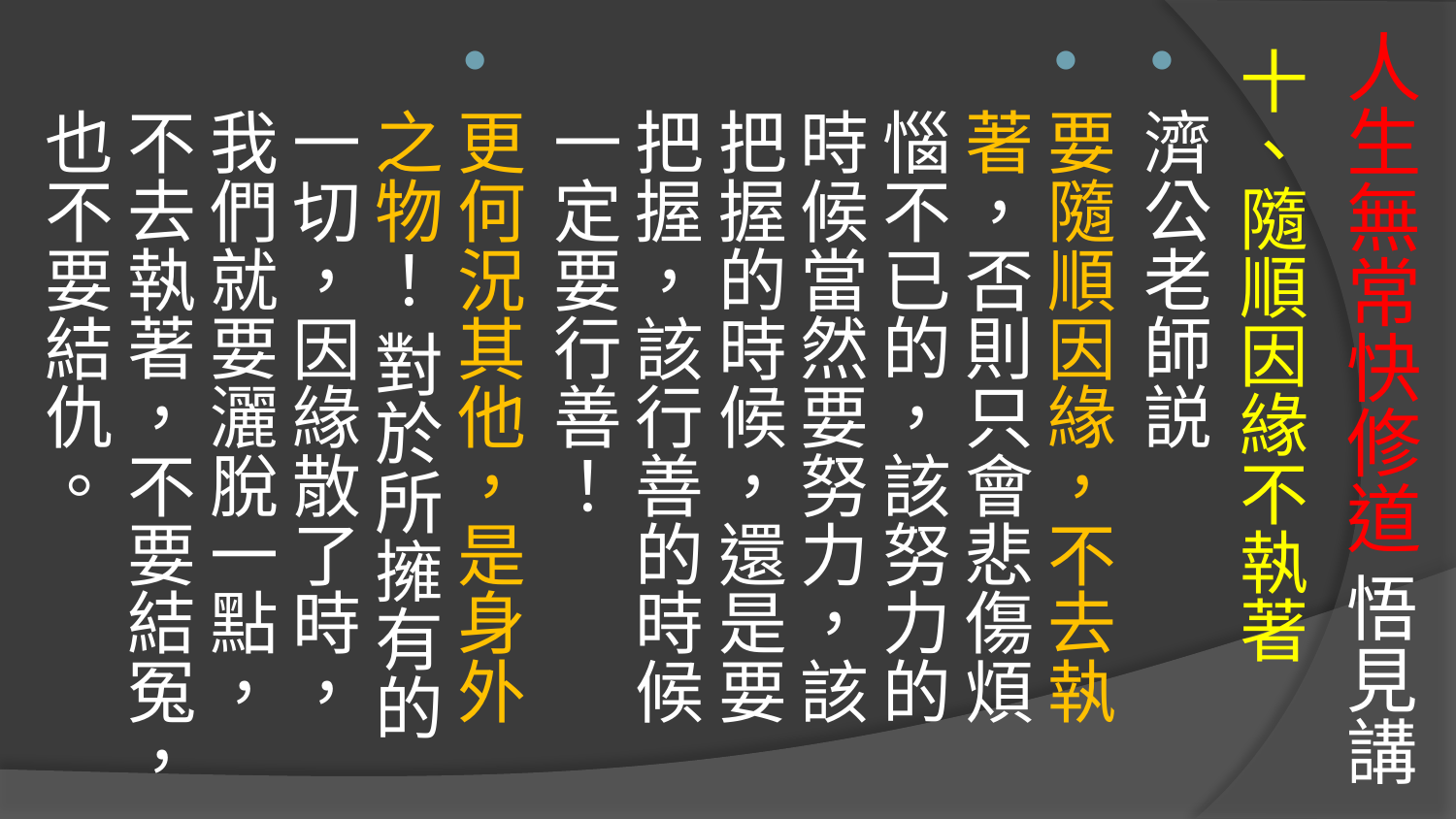

# 人生無常快修道 悟見講
十、隨順因緣不執著
濟公老師説
要隨順因緣，不去執著，否則只會悲傷煩惱不已的，該努力的時候當然要努力，該把握的時候，還是要把握，該行善的時候一定要行善！
更何況其他，是身外之物！ 對於所擁有的一切，因緣散了時，我們就要灑脫一點，不去執著，不要結冤，也不要結仇。